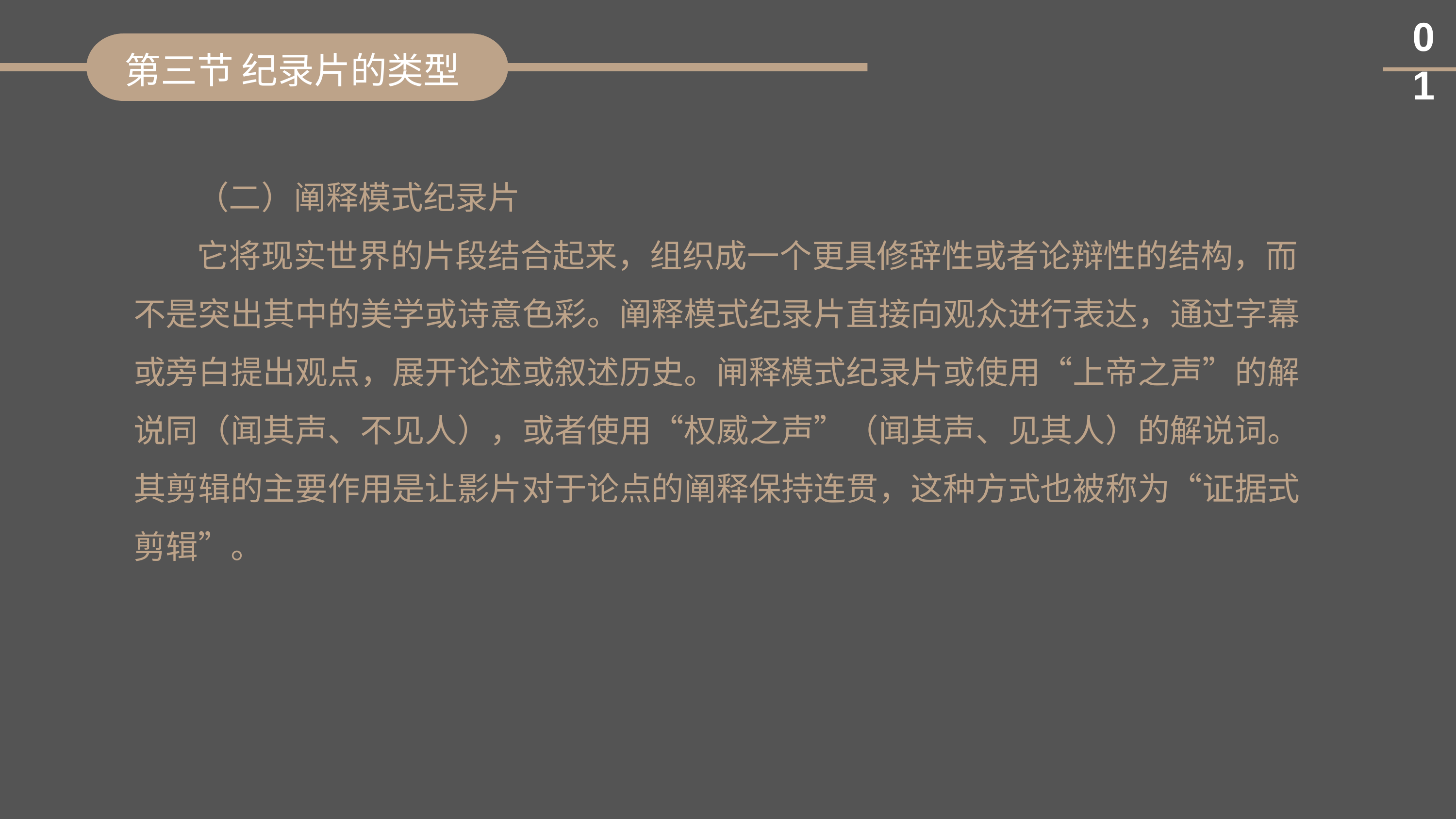

01

第三节 纪录片的类型

（二）阐释模式纪录片
它将现实世界的片段结合起来，组织成一个更具修辞性或者论辩性的结构，而不是突出其中的美学或诗意色彩。阐释模式纪录片直接向观众进行表达，通过字幕或旁白提出观点，展开论述或叙述历史。闸释模式纪录片或使用“上帝之声”的解说同（闻其声、不见人），或者使用“权威之声”（闻其声、见其人）的解说词。其剪辑的主要作用是让影片对于论点的阐释保持连贯，这种方式也被称为“证据式剪辑”。